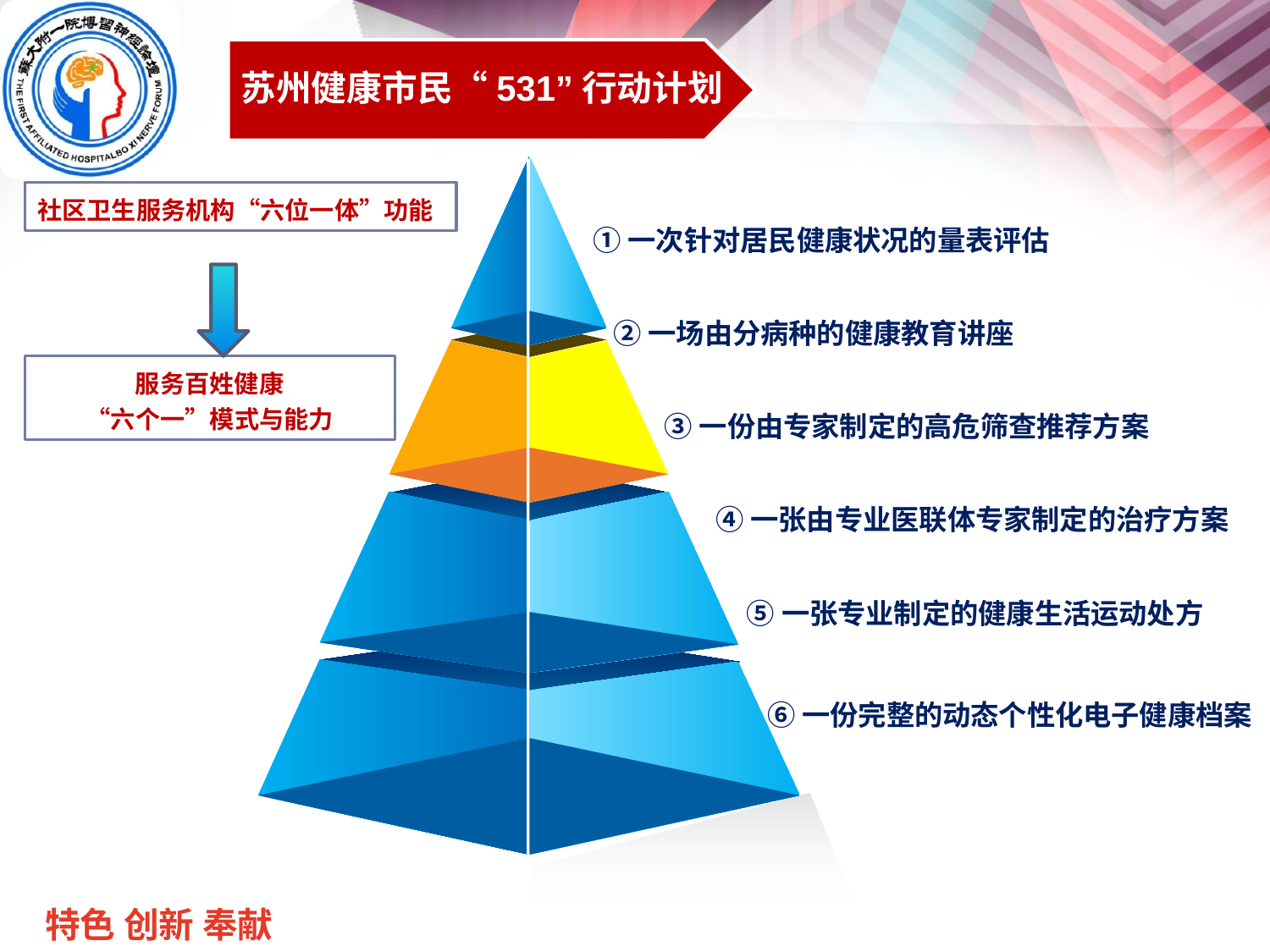

苏州健康市民“531”行动计划

社区卫生服务机构“六位一体”功能
①一次针对居民健康状况的量表评估

②一场由分病种的健康教育讲座
服务百姓健康
“六个一”模式与能力
③一份由专家制定的高危筛查推荐方案
④一张由专业医联体专家制定的治疗方案
⑤一张专业制定的健康生活运动处方
⑥一份完整的动态个性化电子健康档案